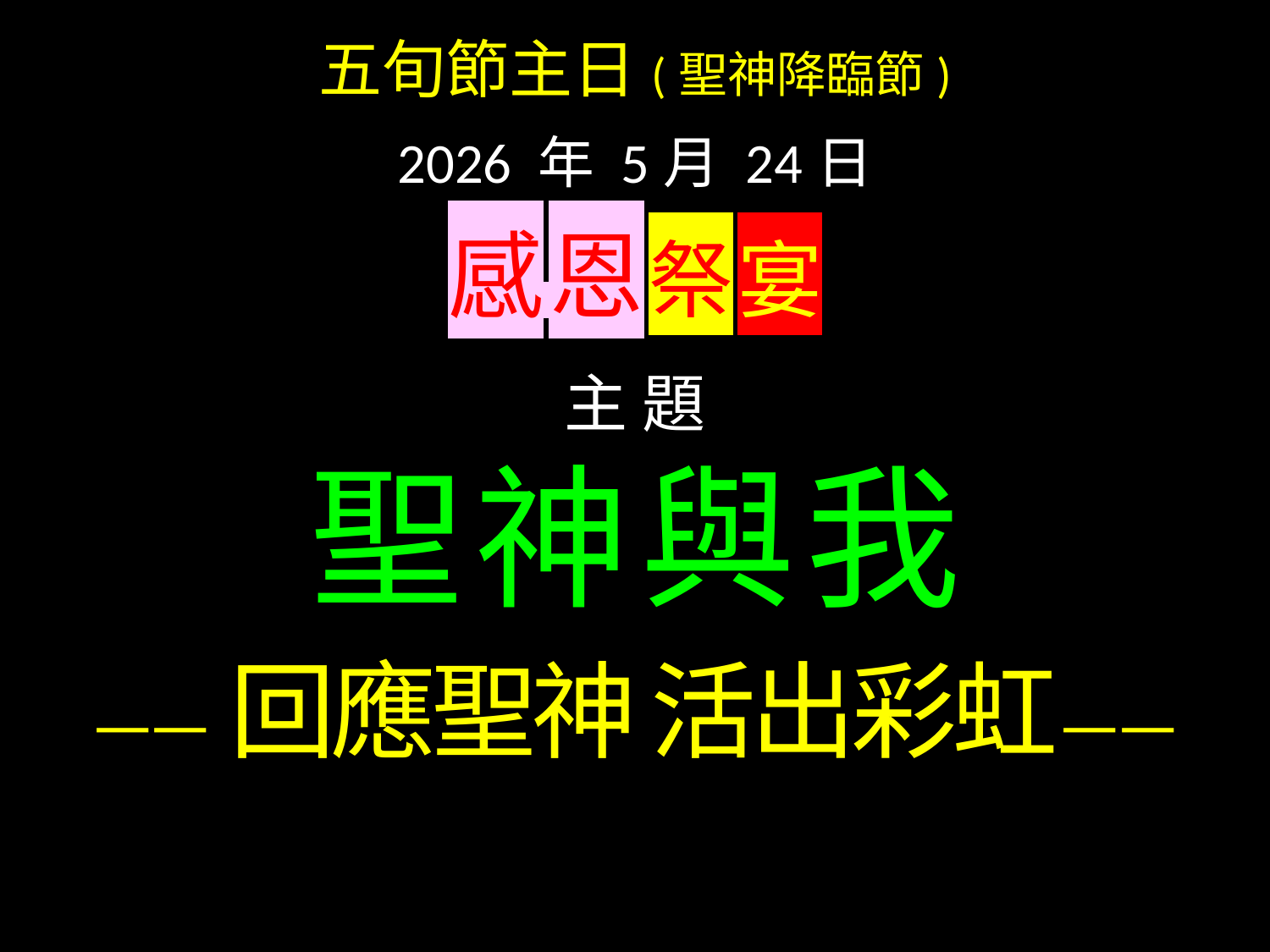

五旬節主日(聖神降臨節)
2026 年 5月 24日
感 恩 祭 宴

主 題
聖神與我

——回應聖神 活出彩虹——